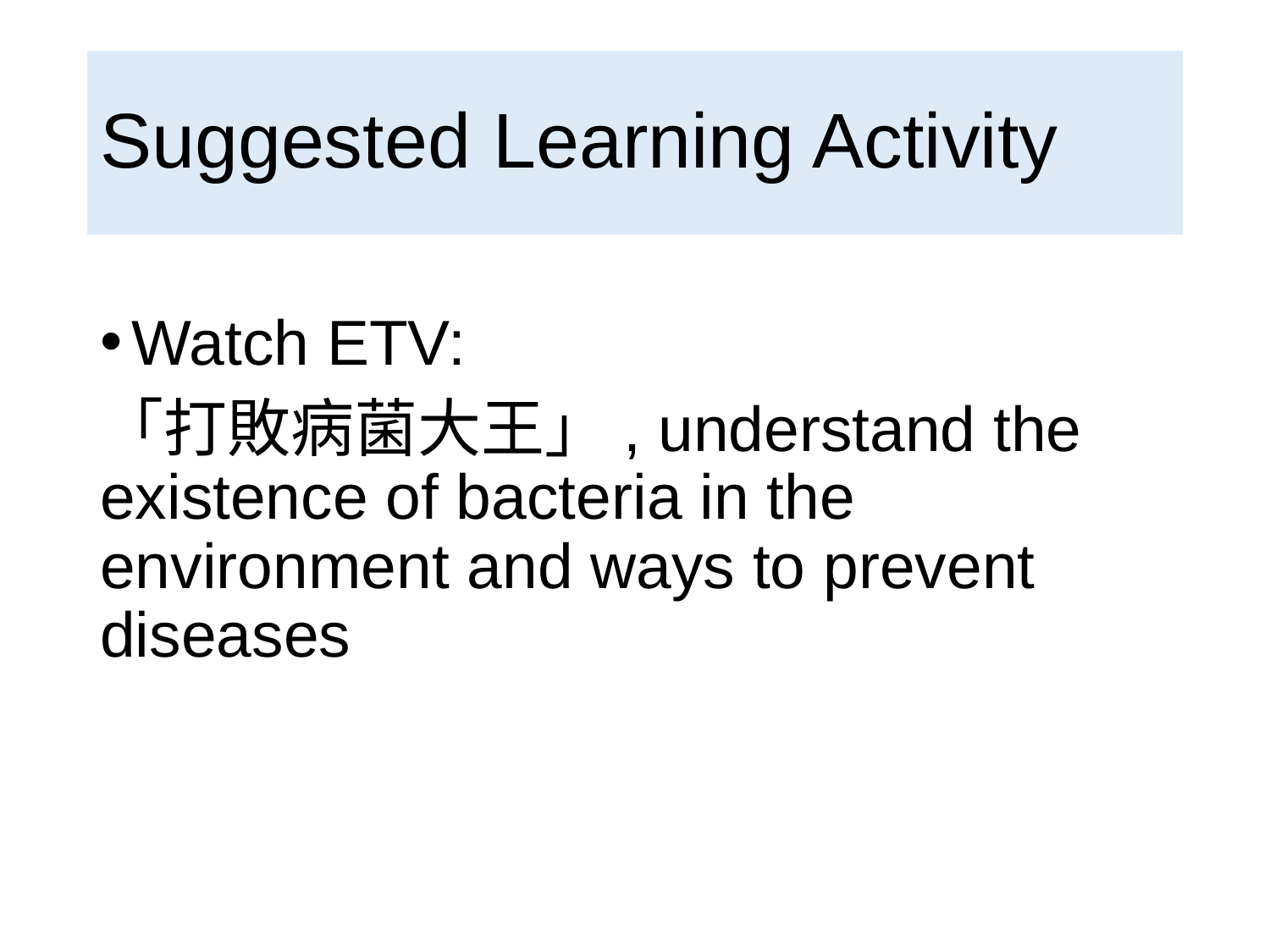

Suggested Learning Activity
Watch ETV:
「打敗病菌大王」, understand the existence of bacteria in the environment and ways to prevent diseases